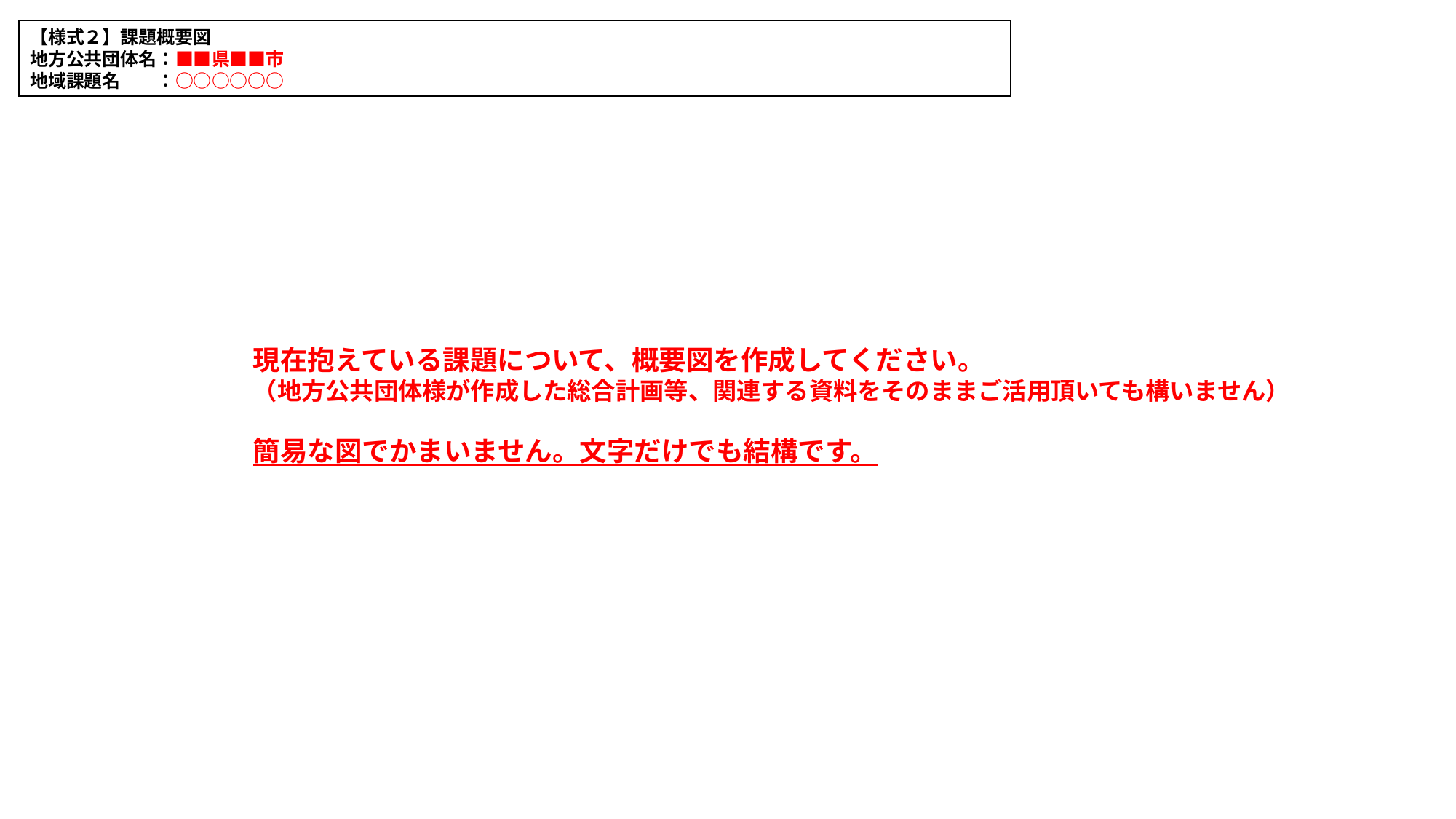

【様式２】課題概要図
地方公共団体名：■■県■■市
地域課題名　　：○○○○○○
現在抱えている課題について、概要図を作成してください。
（地方公共団体様が作成した総合計画等、関連する資料をそのままご活用頂いても構いません）

簡易な図でかまいません。文字だけでも結構です。